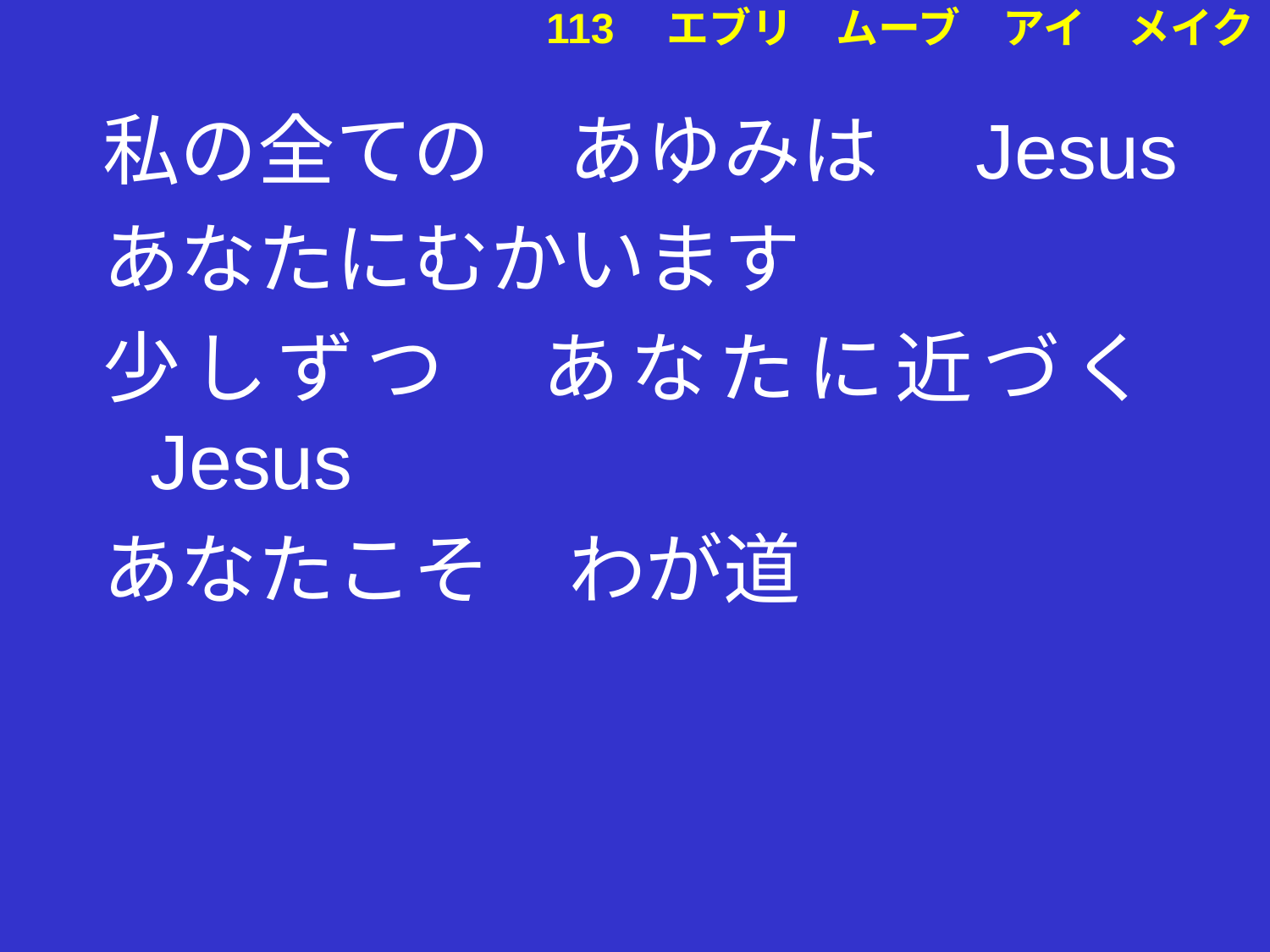

私の全ての　あゆみは　Jesus
あなたにむかいます
少しずつ　あなたに近づく　Jesus
あなたこそ　わが道

# 113　エブリ　ムーブ　アイ　メイク